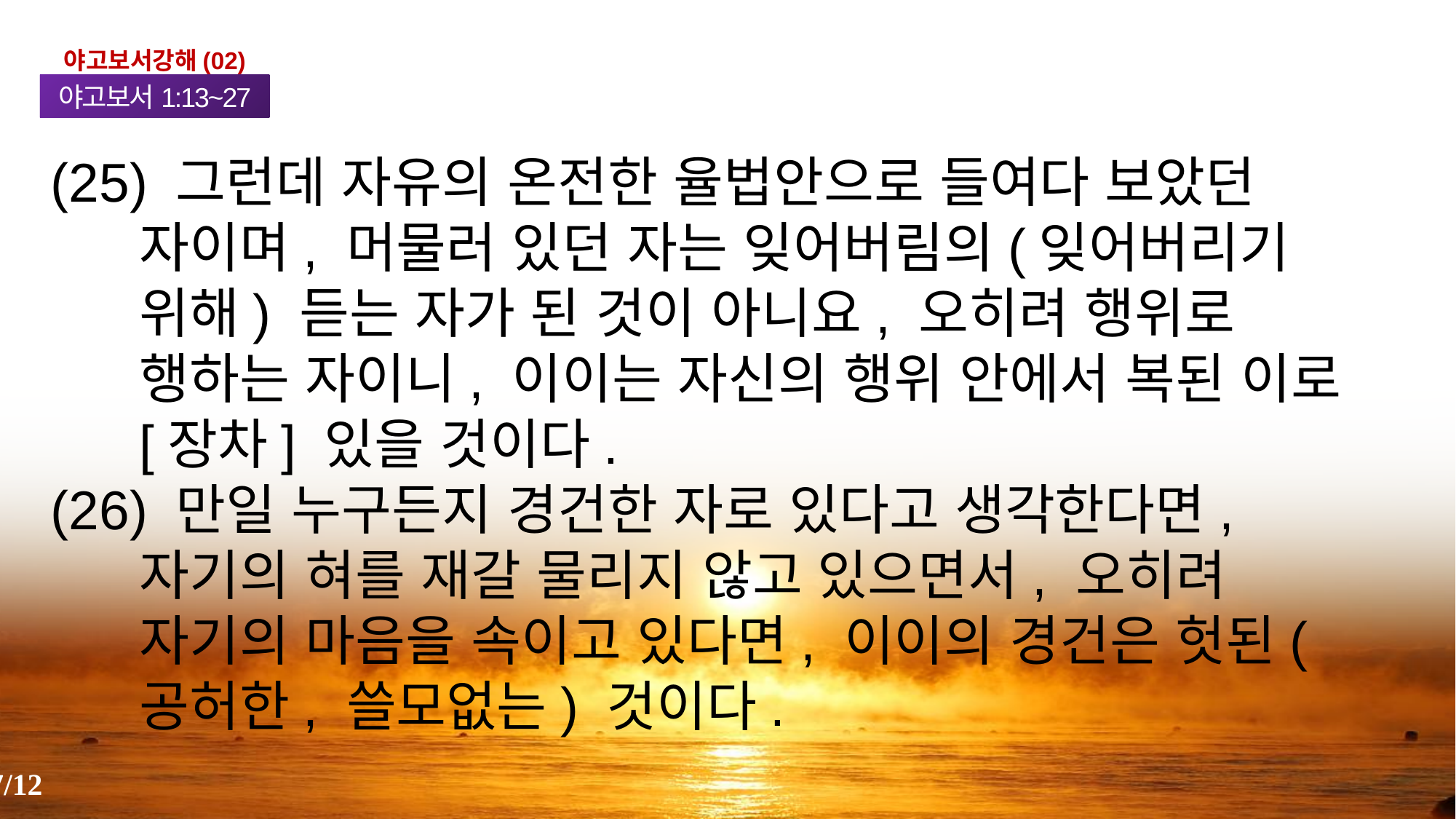

야고보서강해(02)
야고보서1:13~27

(25) 그런데 자유의 온전한 율법안으로 들여다 보았던 자이며, 머물러 있던 자는 잊어버림의(잊어버리기 위해) 듣는 자가 된 것이 아니요, 오히려 행위로 행하는 자이니, 이이는 자신의 행위 안에서 복된 이로 [장차] 있을 것이다.
(26) 만일 누구든지 경건한 자로 있다고 생각한다면, 자기의 혀를 재갈 물리지 않고 있으면서, 오히려 자기의 마음을 속이고 있다면, 이이의 경건은 헛된(공허한, 쓸모없는) 것이다.